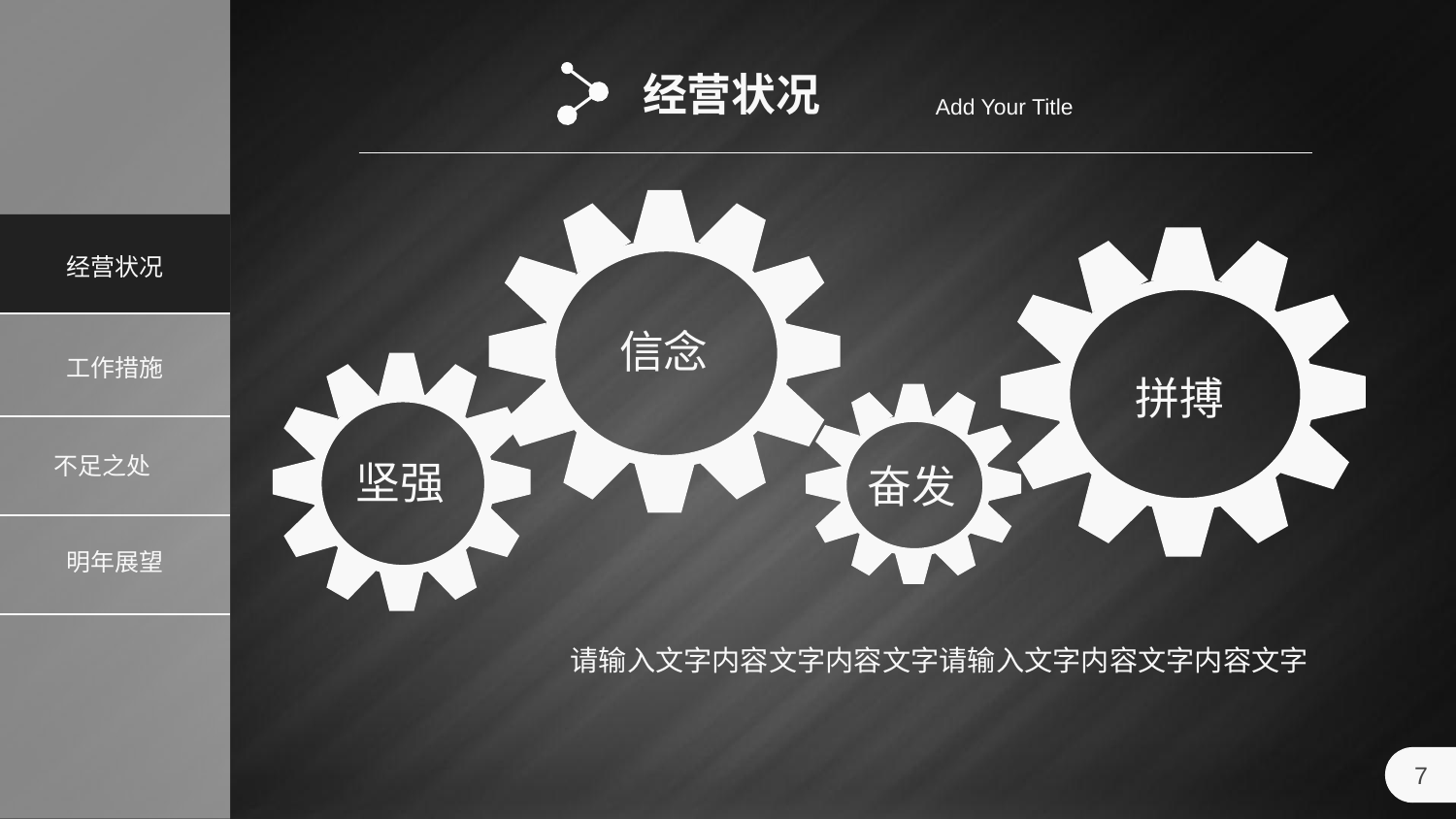

经营状况
Add Your Title

信念

拼搏

坚强

奋发
请输入文字内容文字内容文字请输入文字内容文字内容文字